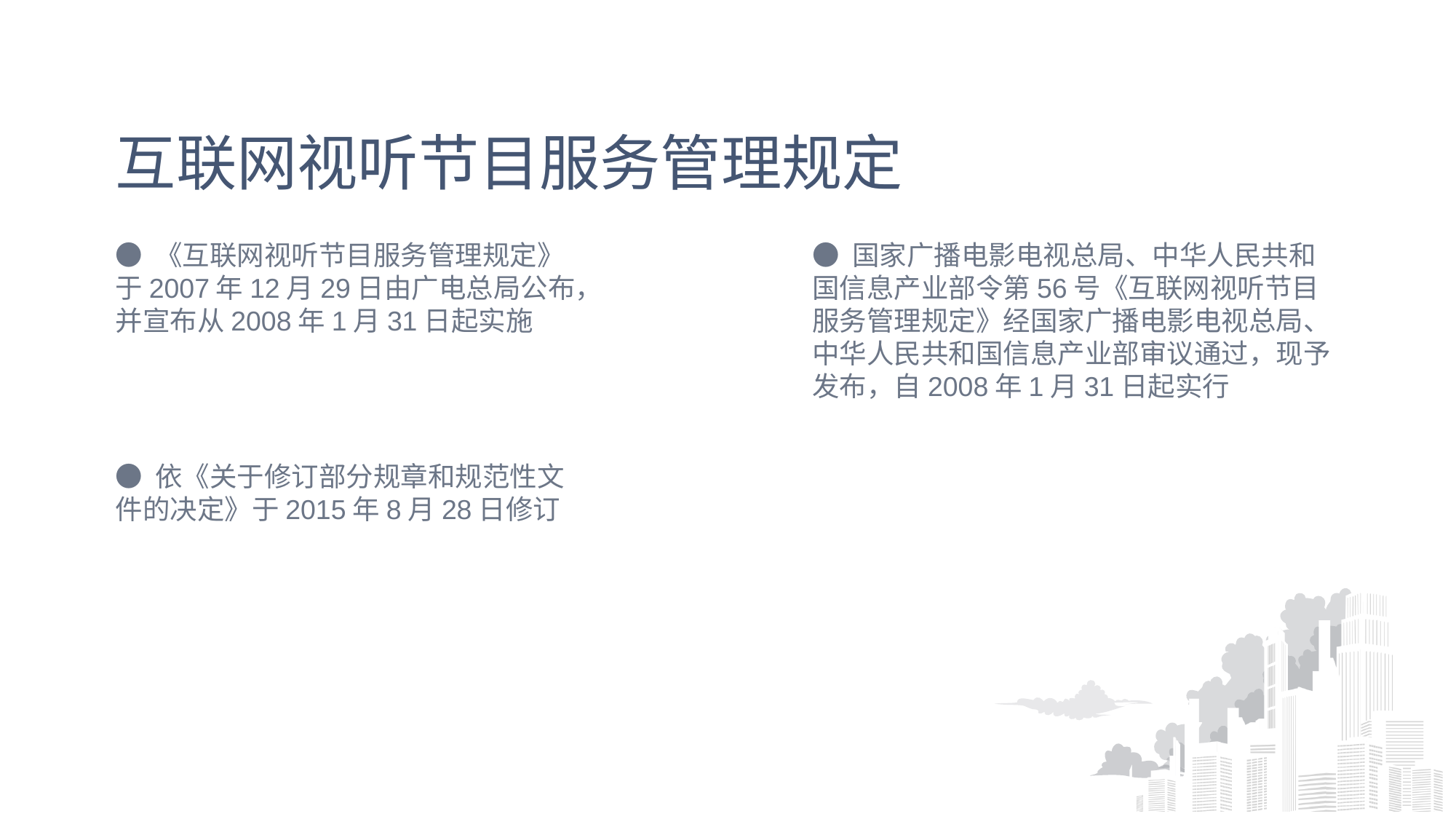

# 互联网视听节目服务管理规定
● 《互联网视听节目服务管理规定》于2007年12月29日由广电总局公布，并宣布从2008年1月31日起实施
● 国家广播电影电视总局、中华人民共和国信息产业部令第56号《互联网视听节目服务管理规定》经国家广播电影电视总局、中华人民共和国信息产业部审议通过，现予发布，自2008年1月31日起实行
● 依《关于修订部分规章和规范性文件的决定》于2015年8月28日修订